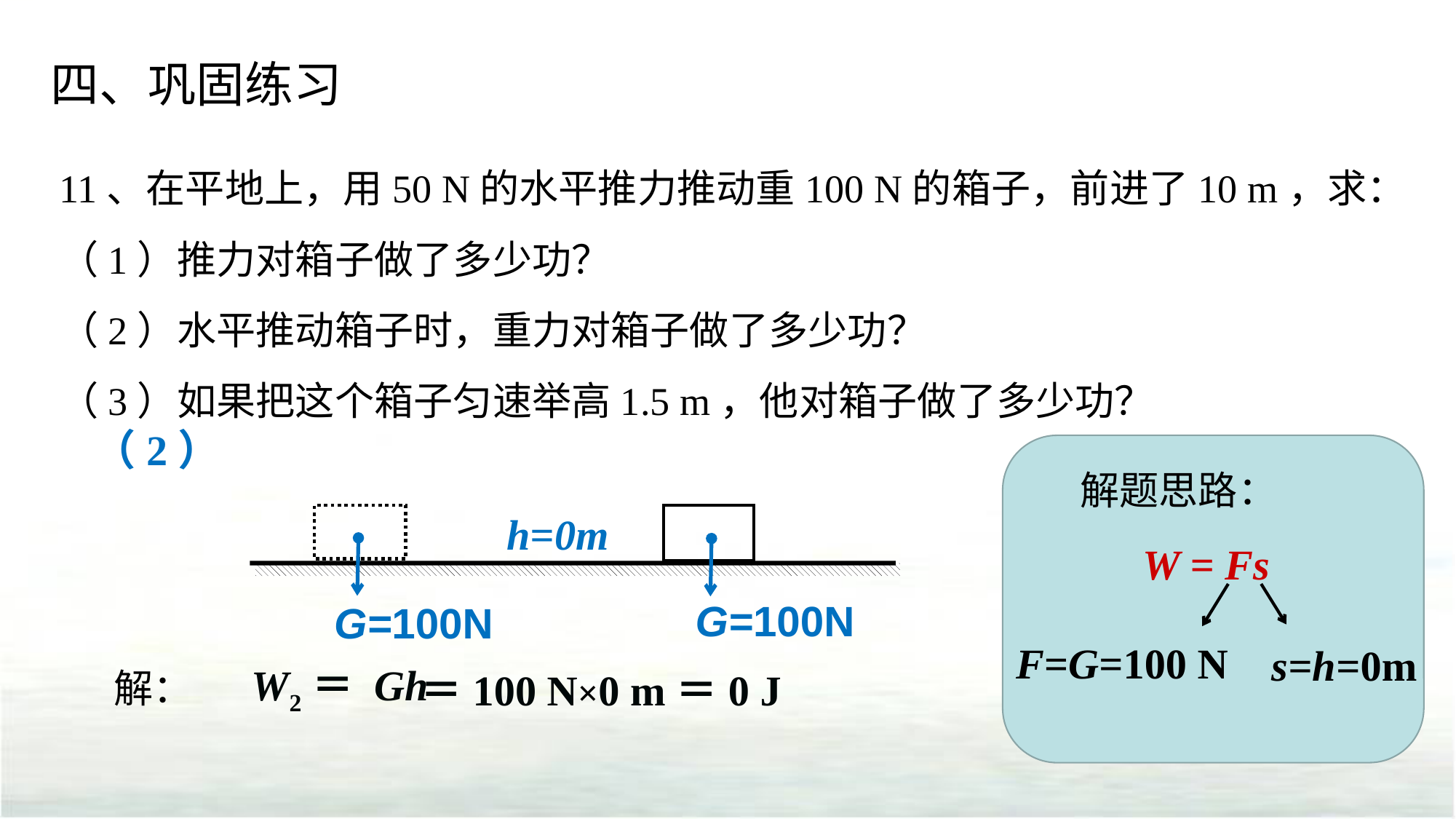

四、巩固练习
11、在平地上，用50 N的水平推力推动重100 N的箱子，前进了10 m，求：
（1）推力对箱子做了多少功？
（2）水平推动箱子时，重力对箱子做了多少功？
（3）如果把这个箱子匀速举高1.5 m，他对箱子做了多少功？
（2）

解题思路：
h=0m

  W = Fs
G=100N
G=100N

F=G=100 N
s=h=0m
＝100 N×0 m＝0 J
W2＝ Gh
解：